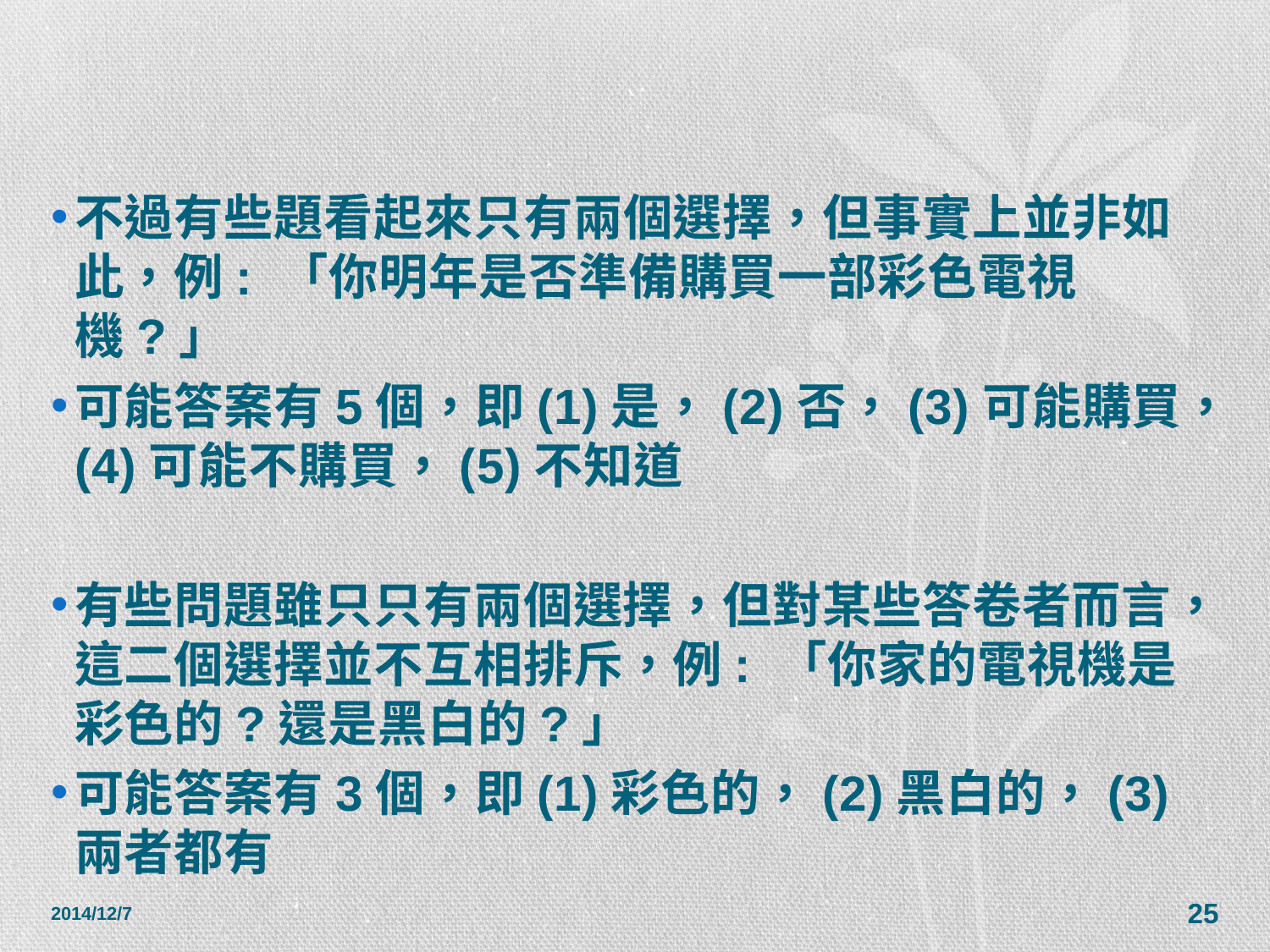

#
不過有些題看起來只有兩個選擇，但事實上並非如此，例: 「你明年是否準備購買一部彩色電視機?」
可能答案有5個，即(1)是，(2)否，(3)可能購買，(4)可能不購買，(5)不知道

有些問題雖只只有兩個選擇，但對某些答卷者而言，這二個選擇並不互相排斥，例: 「你家的電視機是彩色的?還是黑白的?」
可能答案有3個，即(1)彩色的，(2)黑白的，(3)兩者都有

2014/12/7
25